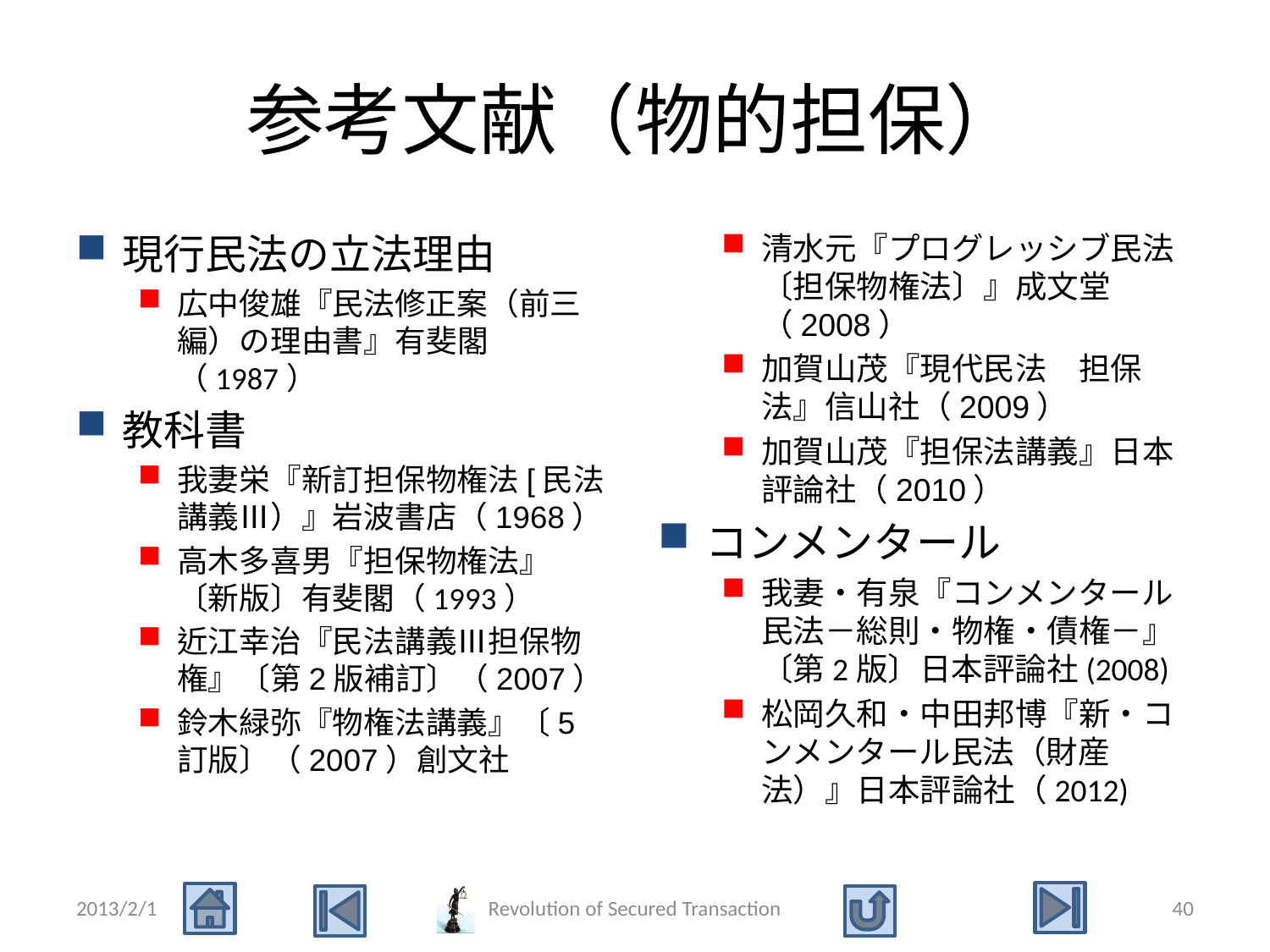

# 参考文献（物的担保）
現行民法の立法理由
広中俊雄『民法修正案（前三編）の理由書』有斐閣（1987）
教科書
我妻栄『新訂担保物権法[民法講義Ⅲ）』岩波書店（1968）
高木多喜男『担保物権法』〔新版〕有斐閣（1993）
近江幸治『民法講義Ⅲ担保物権』〔第2版補訂〕（2007）
鈴木緑弥『物権法講義』〔5訂版〕（2007）創文社
清水元『プログレッシブ民法〔担保物権法〕』成文堂（2008）
加賀山茂『現代民法　担保法』信山社（2009）
加賀山茂『担保法講義』日本評論社（2010）
コンメンタール
我妻・有泉『コンメンタール民法－総則・物権・債権－』〔第2版〕日本評論社(2008)
松岡久和・中田邦博『新・コンメンタール民法（財産法）』日本評論社（2012)

2013/2/1
Revolution of Secured Transaction
40
民法入門
2013年2月1日
明治学院大学法科大学院教授
加賀山　茂

ご静聴ありがとうございました。